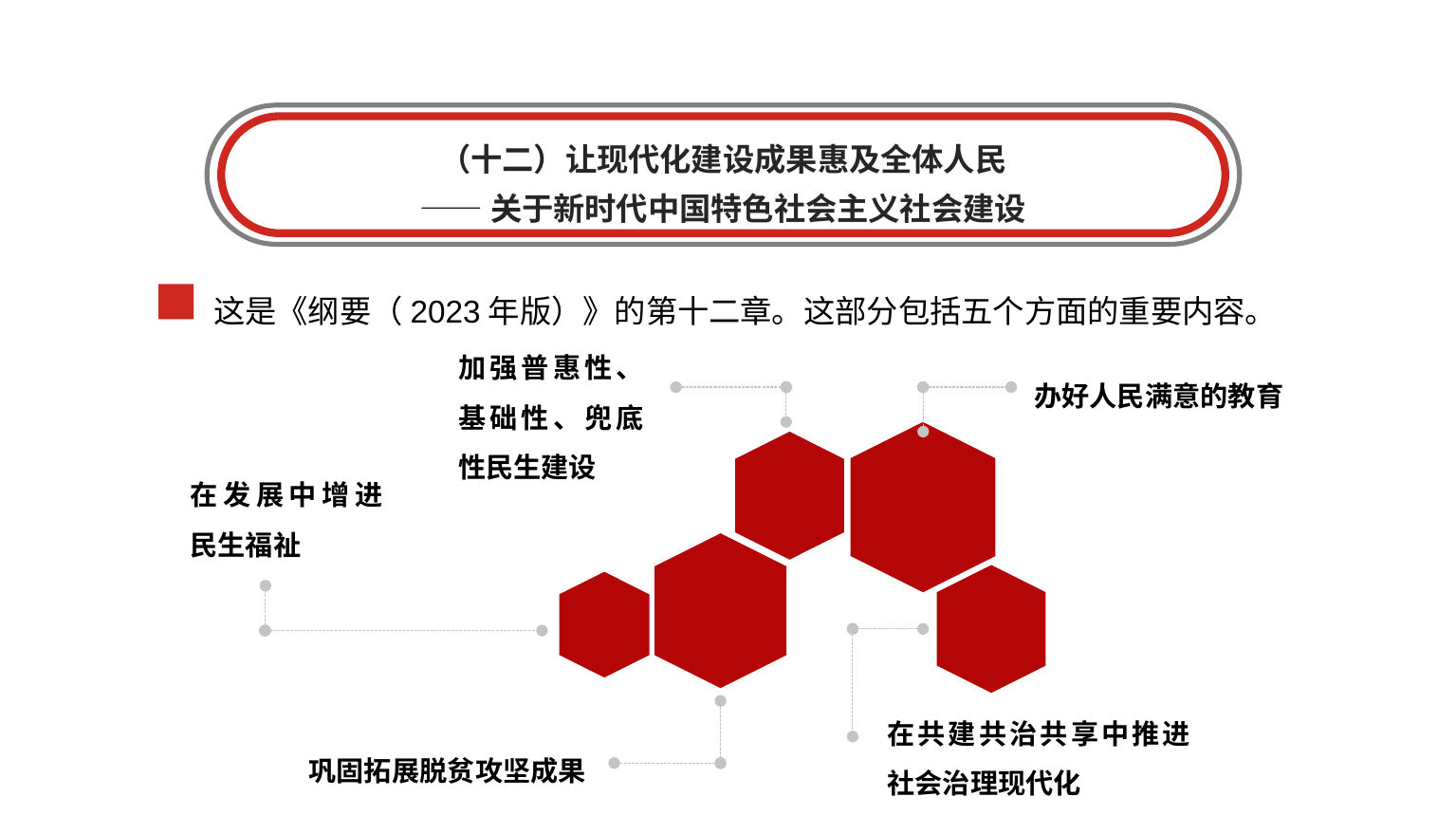

（十二）让现代化建设成果惠及全体人民
——关于新时代中国特色社会主义社会建设
这是《纲要（2023年版）》的第十二章。这部分包括五个方面的重要内容。

加强普惠性、基础性、兜底性民生建设
办好人民满意的教育

在发展中增进民生福祉

在共建共治共享中推进社会治理现代化
巩固拓展脱贫攻坚成果